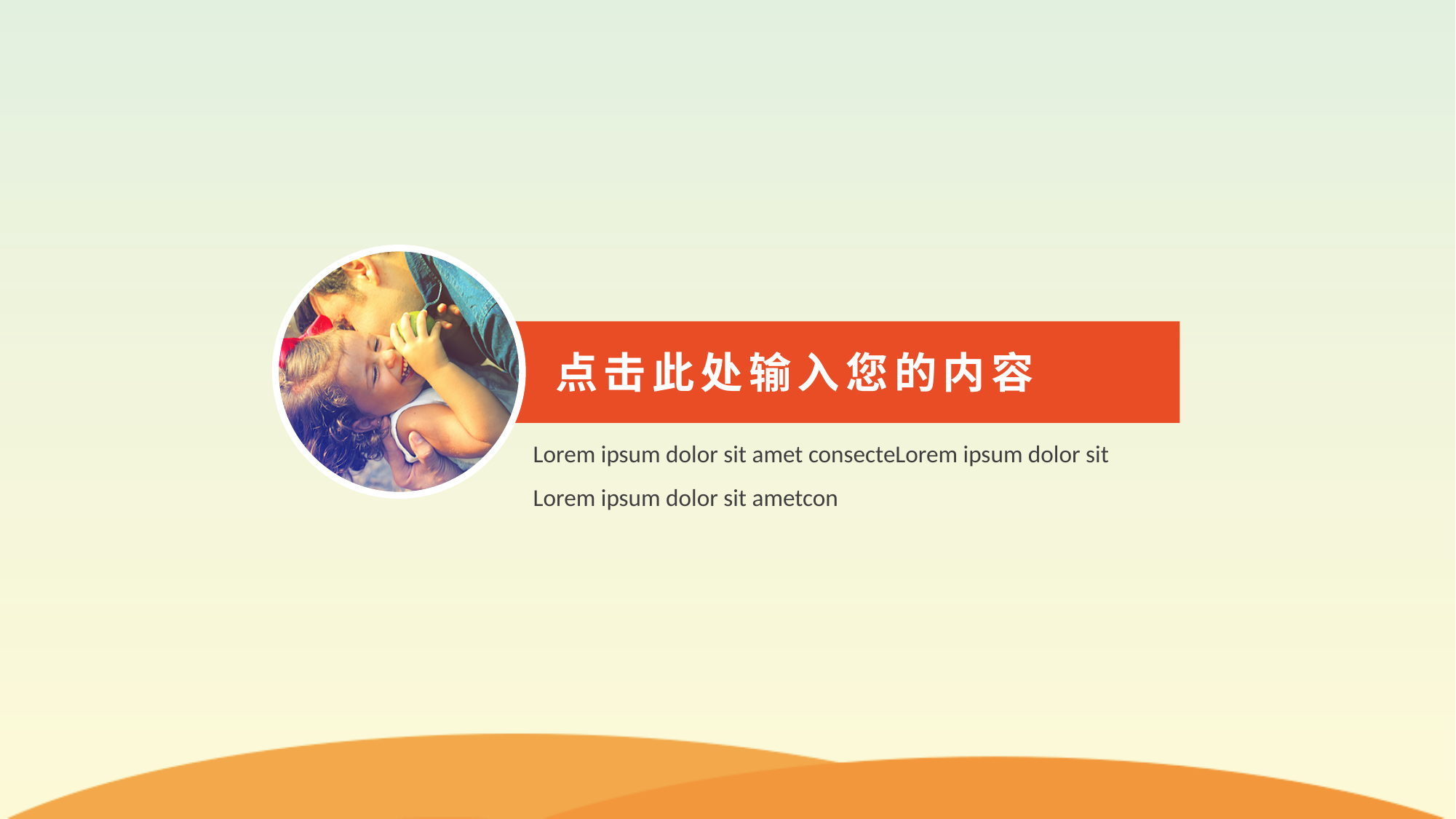

点击此处输入您的内容

Lorem ipsum dolor sit amet consecteLorem ipsum dolor sit Lorem ipsum dolor sit ametcon